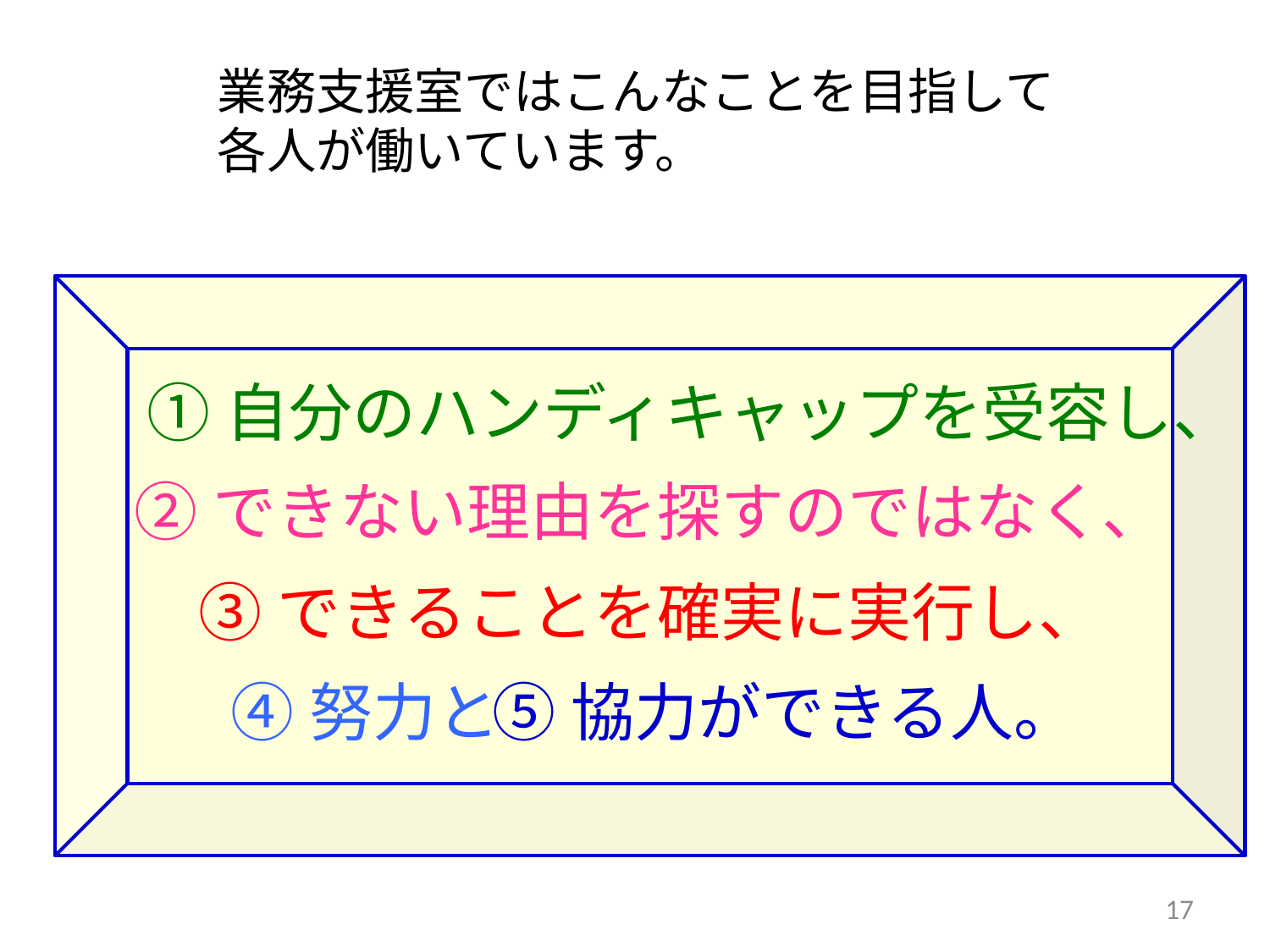

業務支援室ではこんなことを目指して
各人が働いています。

①自分のハンディキャップを受容し、
②できない理由を探すのではなく、
③できることを確実に実行し、
④努力と
⑤協力ができる人。
17